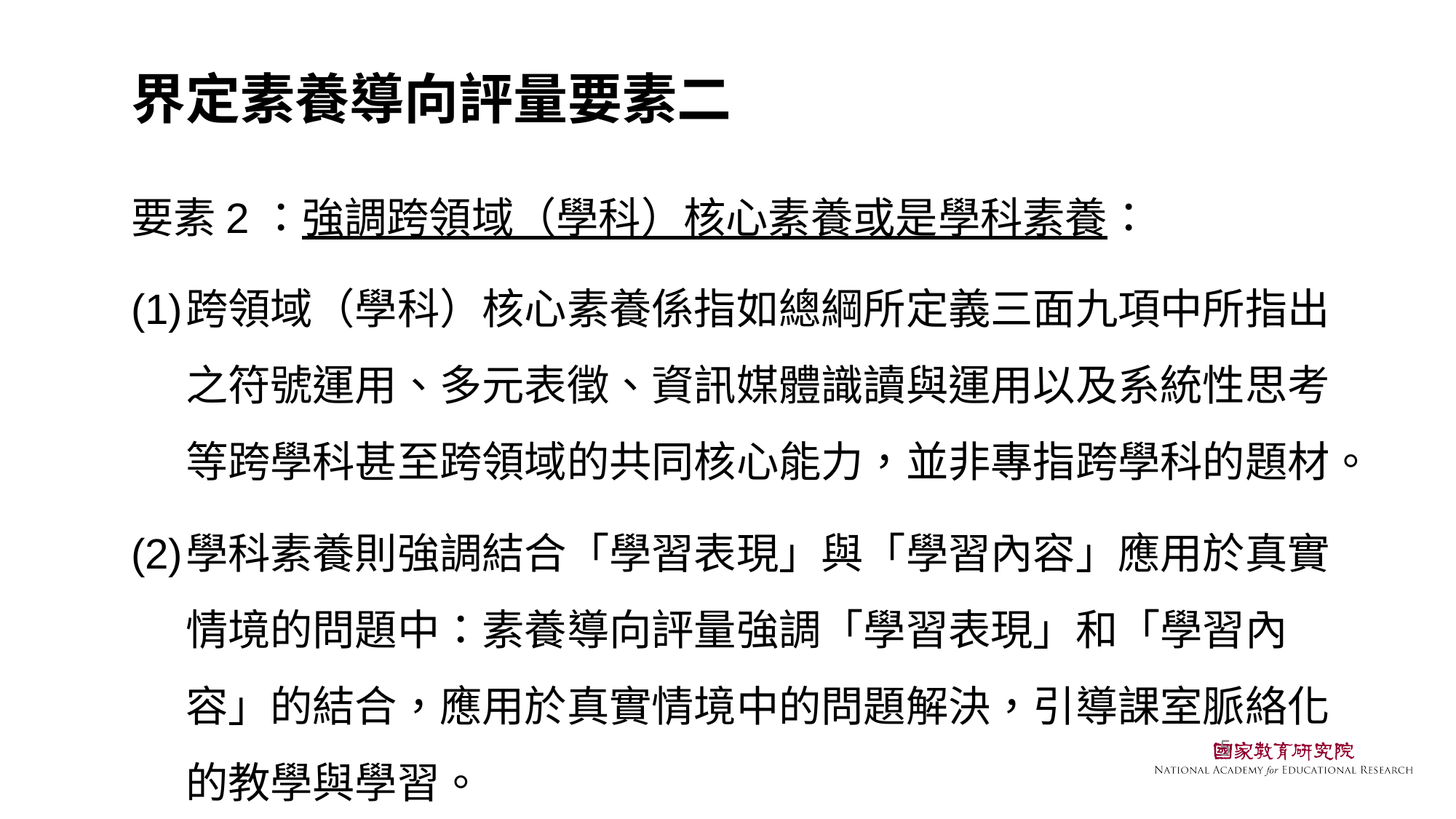

# 界定素養導向評量要素二
要素2：強調跨領域（學科）核心素養或是學科素養：
跨領域（學科）核心素養係指如總綱所定義三面九項中所指出之符號運用、多元表徵、資訊媒體識讀與運用以及系統性思考等跨學科甚至跨領域的共同核心能力，並非專指跨學科的題材。
學科素養則強調結合「學習表現」與「學習內容」應用於真實情境的問題中：素養導向評量強調「學習表現」和「學習內容」的結合，應用於真實情境中的問題解決，引導課室脈絡化的教學與學習。
5